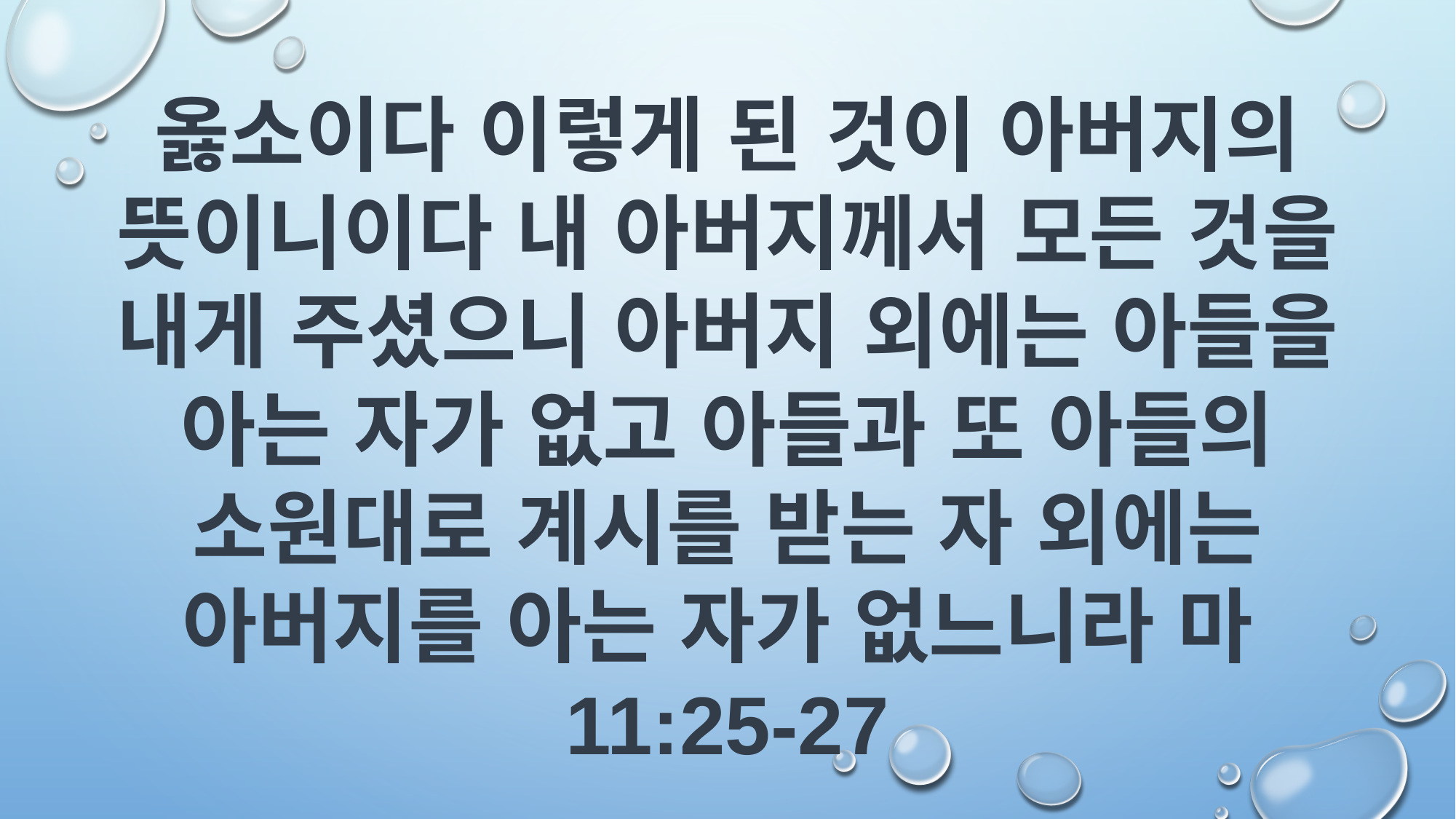

옳소이다 이렇게 된 것이 아버지의 뜻이니이다 내 아버지께서 모든 것을 내게 주셨으니 아버지 외에는 아들을 아는 자가 없고 아들과 또 아들의 소원대로 계시를 받는 자 외에는 아버지를 아는 자가 없느니라 마11:25-27